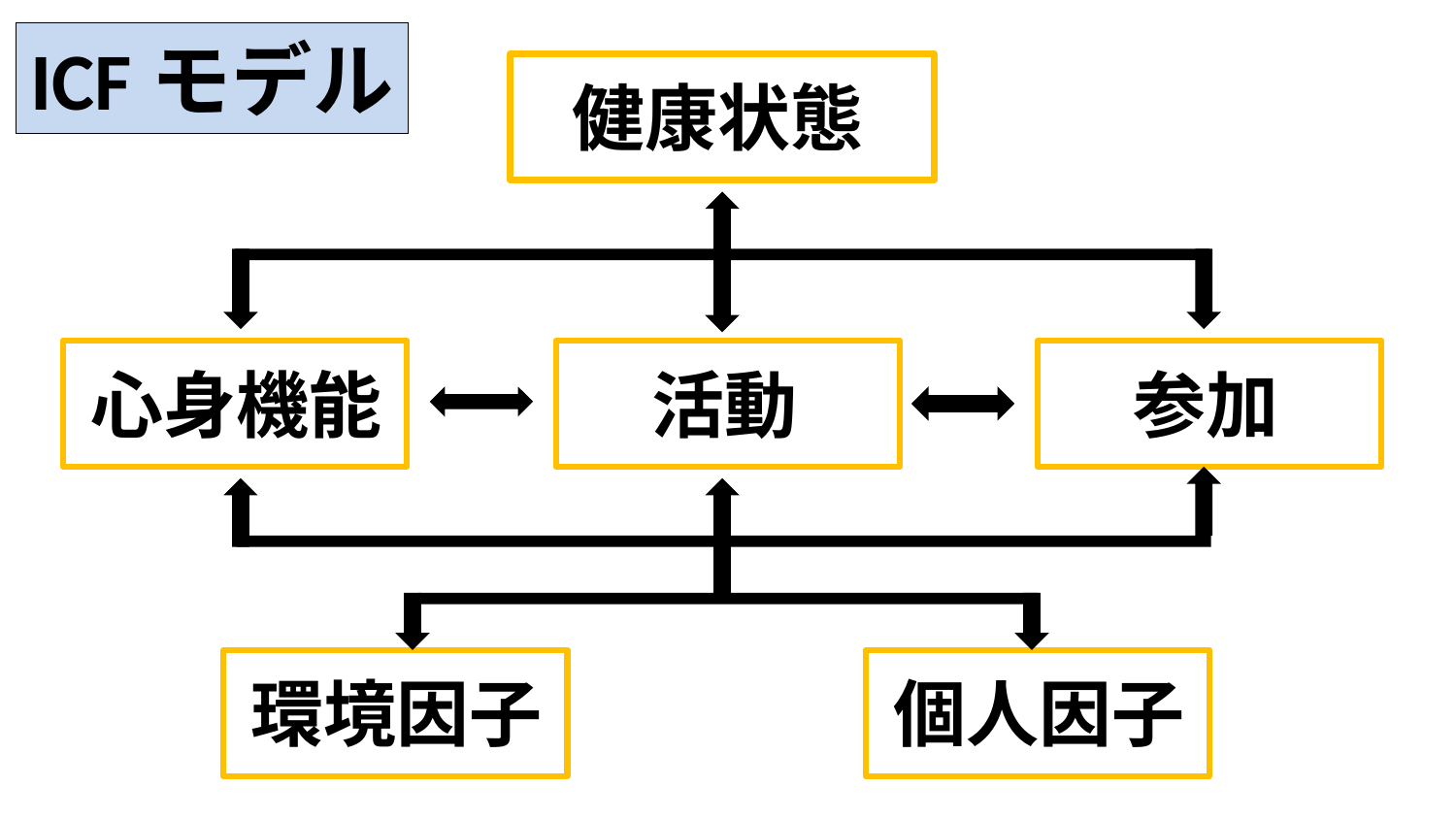

ICFモデル

健康状態

心身機能
活動
参加

環境因子
個人因子